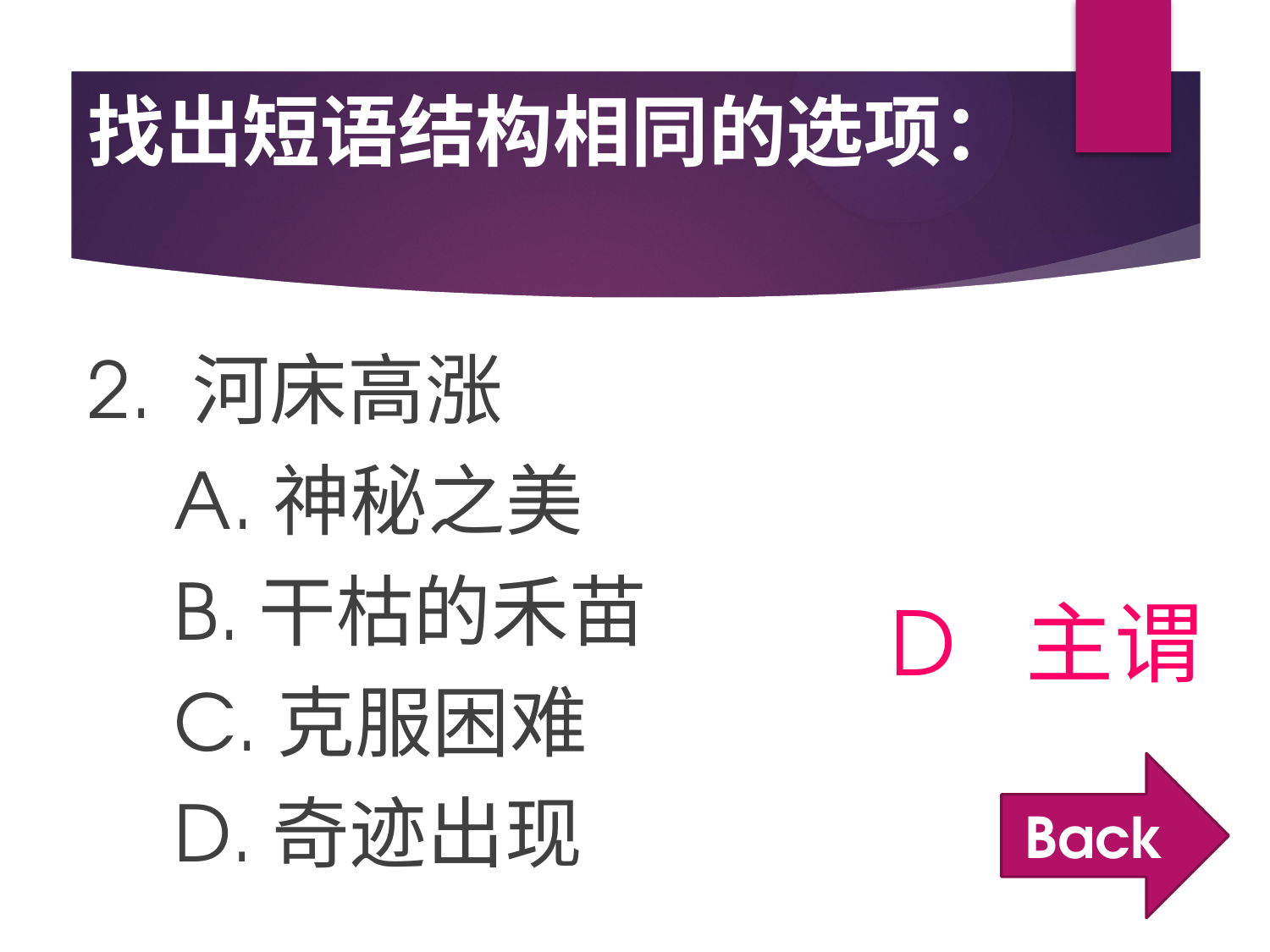

# 找出短语结构相同的选项：
2. 河床高涨
    A.神秘之美
    B.干枯的禾苗
    C.克服困难
    D.奇迹出现
D  主谓
Back